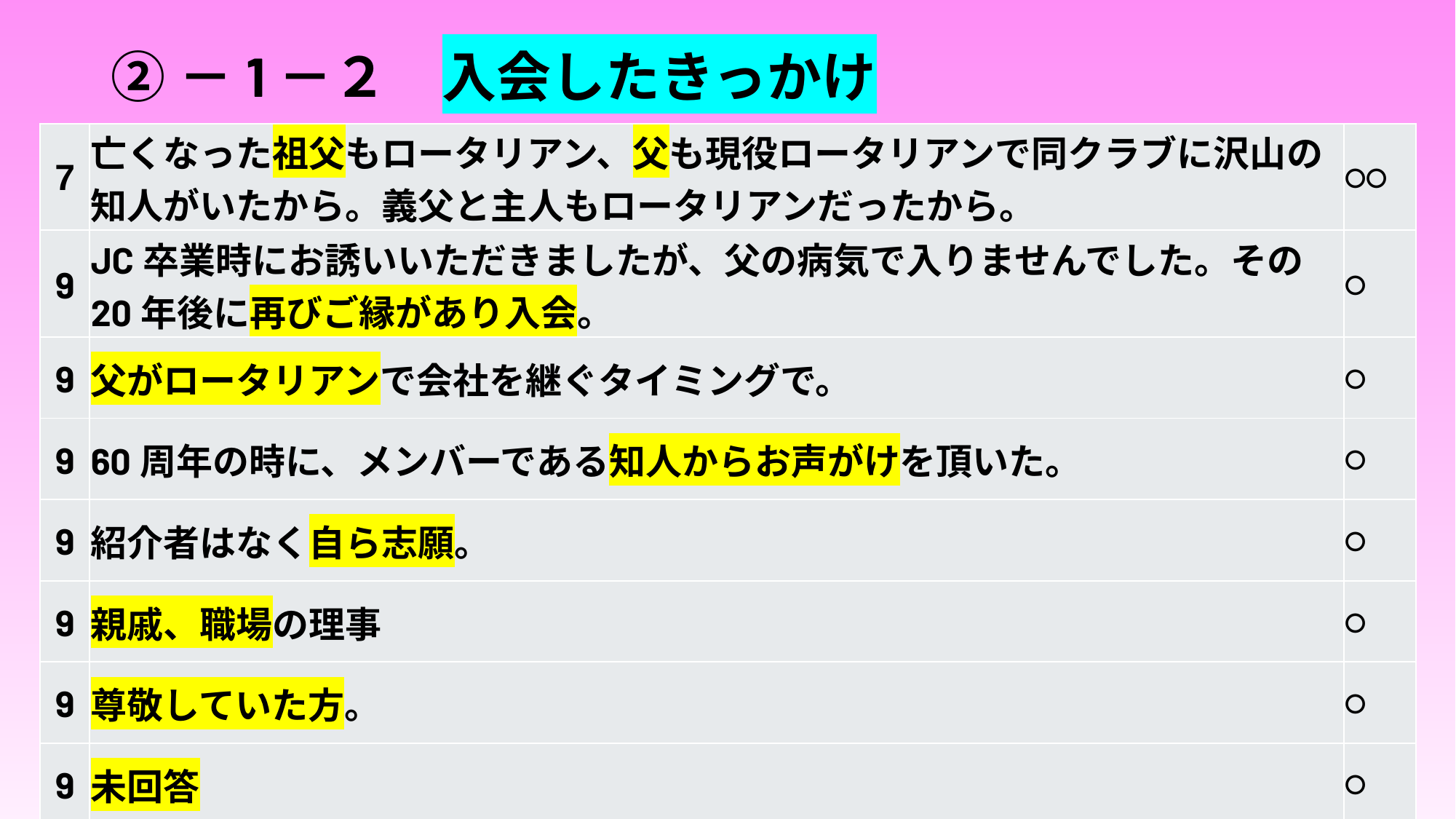

# ②－1－２　入会したきっかけ
| 7 | 亡くなった祖父もロータリアン、父も現役ロータリアンで同クラブに沢山の知人がいたから。義父と主人もロータリアンだったから。 | 〇〇 |
| --- | --- | --- |
| 9 | JC卒業時にお誘いいただきましたが、父の病気で入りませんでした。その20年後に再びご縁があり入会。 | 〇 |
| 9 | 父がロータリアンで会社を継ぐタイミングで。 | 〇 |
| 9 | 60周年の時に、メンバーである知人からお声がけを頂いた。 | 〇 |
| 9 | 紹介者はなく自ら志願。 | 〇 |
| 9 | 親戚、職場の理事 | 〇 |
| 9 | 尊敬していた方。 | 〇 |
| 9 | 未回答 | 〇 |